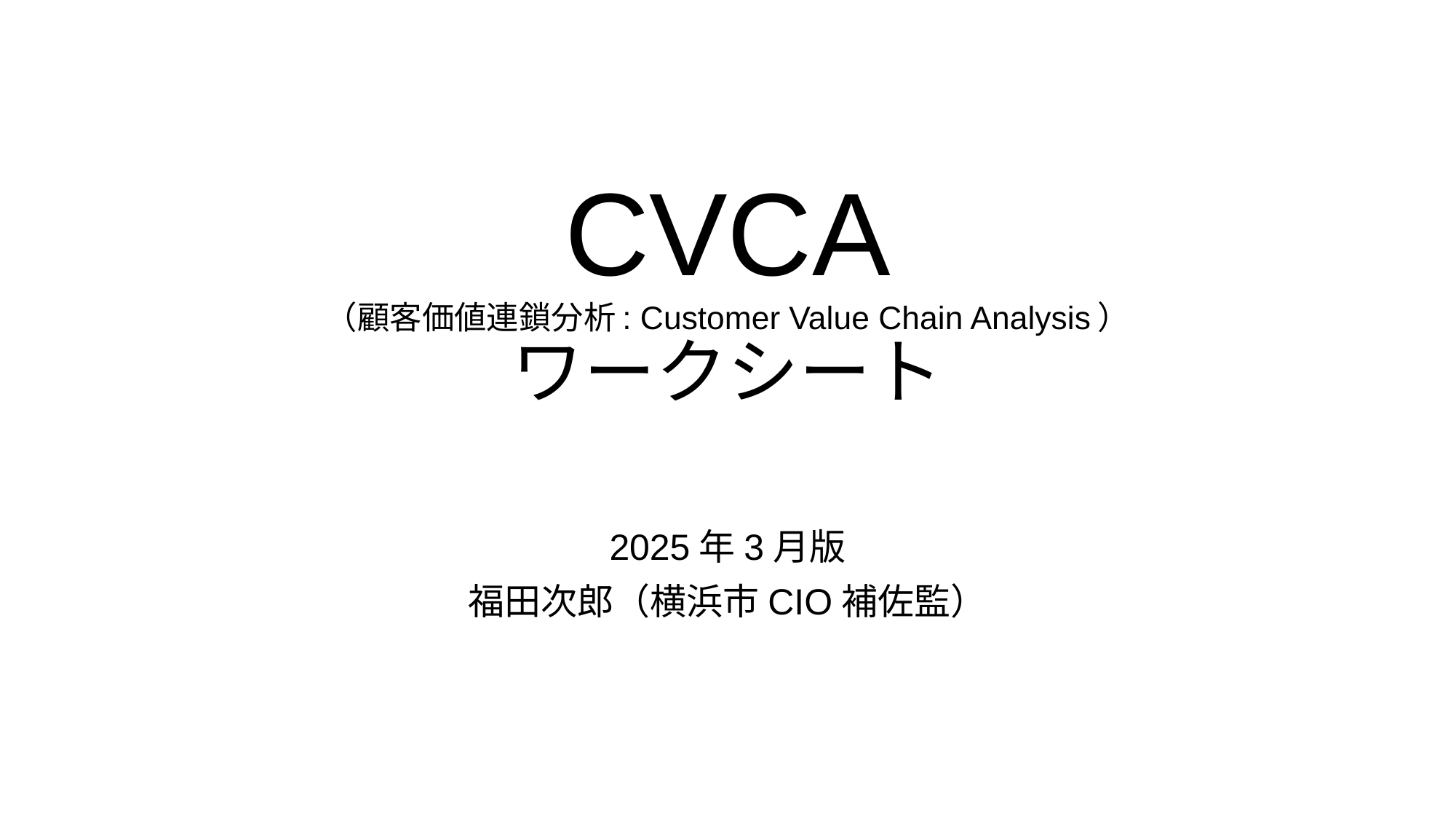

# CVCA （顧客価値連鎖分析: Customer Value Chain Analysis） ワークシート
2025年3月版
福田次郎（横浜市CIO補佐監）